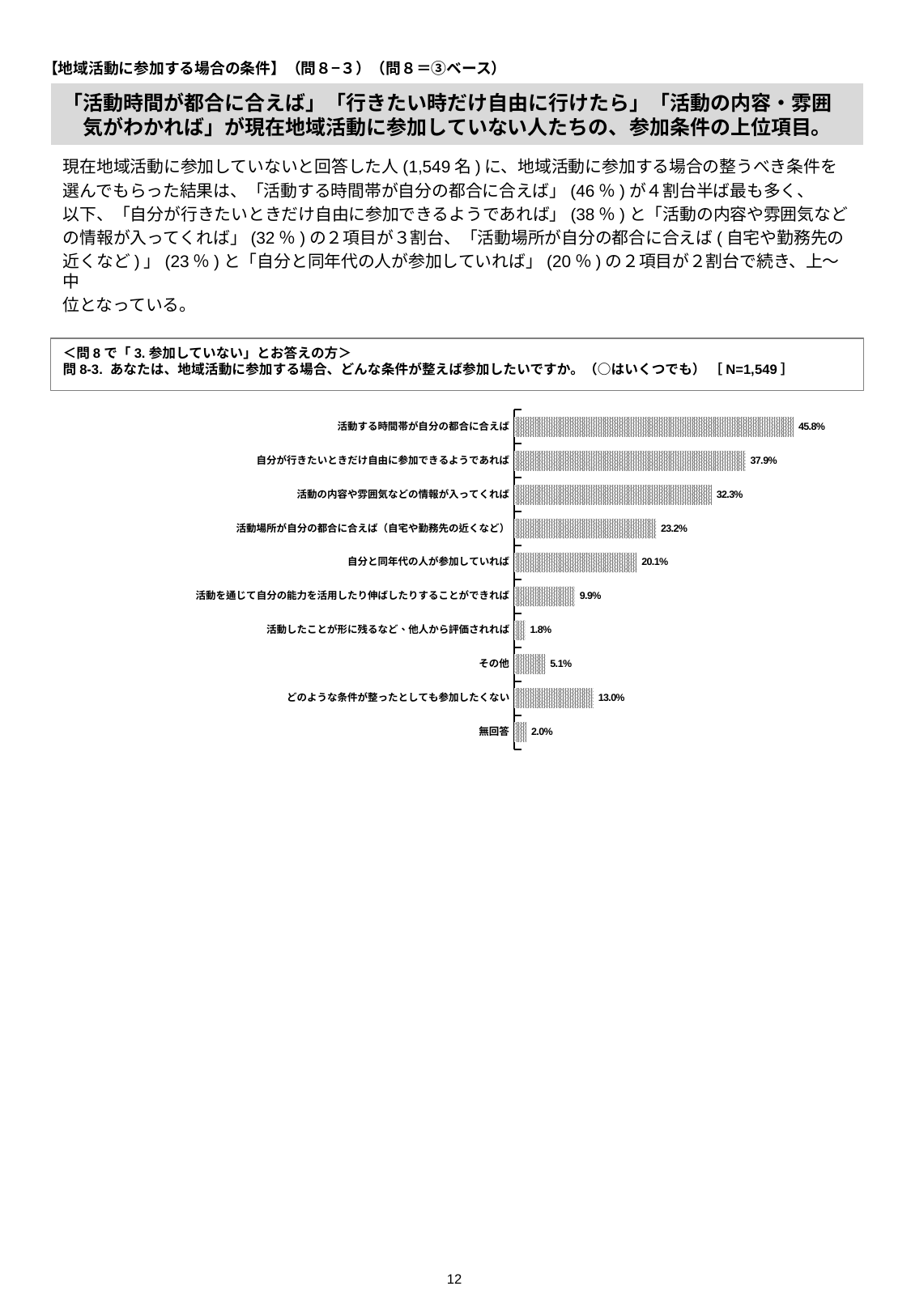

【地域活動に参加する場合の条件】（問８−３）（問８＝③ベース）
# 「活動時間が都合に合えば」「行きたい時だけ自由に行けたら」「活動の内容・雰囲 　気がわかれば」が現在地域活動に参加していない人たちの、参加条件の上位項目。
現在地域活動に参加していないと回答した人(1,549名)に、地域活動に参加する場合の整うべき条件を
選んでもらった結果は、「活動する時間帯が自分の都合に合えば」(46％)が４割台半ば最も多く、
以下、「自分が行きたいときだけ自由に参加できるようであれば」(38％)と「活動の内容や雰囲気など
の情報が入ってくれば」(32％)の２項目が３割台、「活動場所が自分の都合に合えば(自宅や勤務先の
近くなど)」(23％)と「自分と同年代の人が参加していれば」(20％)の２項目が２割台で続き、上〜中
位となっている。
＜問8で「3.参加していない」とお答えの方＞
問8-3. あなたは、地域活動に参加する場合、どんな条件が整えば参加したいですか。（○はいくつでも） ［N=1,549］

### Chart

| Category |  |
|---|---|
| 活動する時間帯が自分の都合に合えば | 0.457714654615881 |
| 自分が行きたいときだけ自由に参加できるようであれば | 0.37895416397676 |
| 活動の内容や雰囲気などの情報が入ってくれば | 0.3234344738541 |
| 活動場所が自分の都合に合えば（自宅や勤務先の近くなど） | 0.232408005164622 |
| 自分と同年代の人が参加していれば | 0.200774693350549 |
| 活動を通じて自分の能力を活用したり伸ばしたりすることができれば | 0.0994189799870885 |
| 活動したことが形に残るなど、他人から評価されれば | 0.0180761781794706 |
| その他 | 0.051000645577792 |
| どのような条件が整ったとしても参加したくない | 0.129761136216914 |
| 無回答 | 0.0200129115558425 |
12